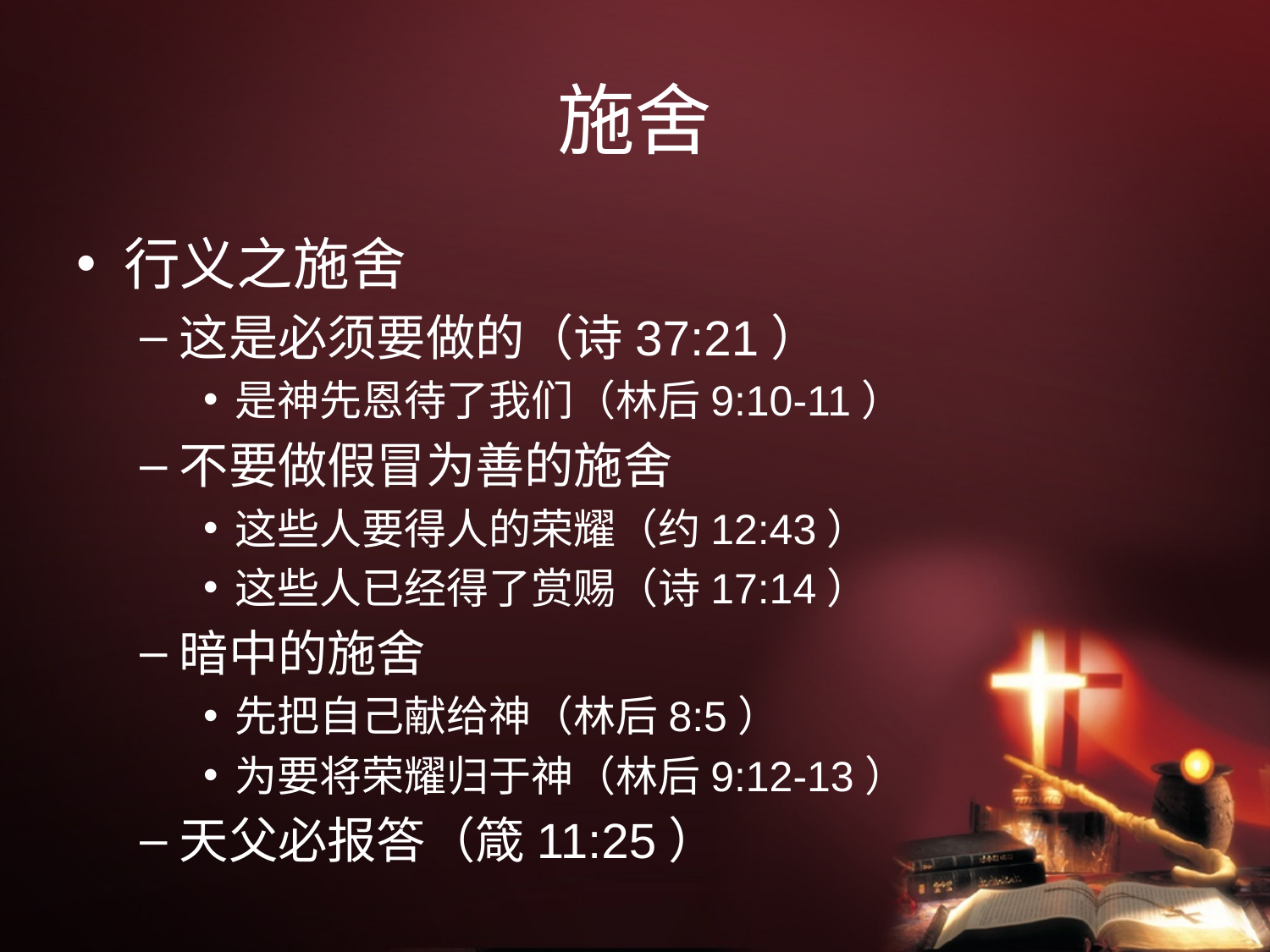

# 施舍
行义之施舍
这是必须要做的（诗37:21）
是神先恩待了我们（林后9:10-11）
不要做假冒为善的施舍
这些人要得人的荣耀（约12:43）
这些人已经得了赏赐（诗17:14）
暗中的施舍
先把自己献给神（林后8:5）
为要将荣耀归于神（林后9:12-13）
天父必报答（箴11:25）